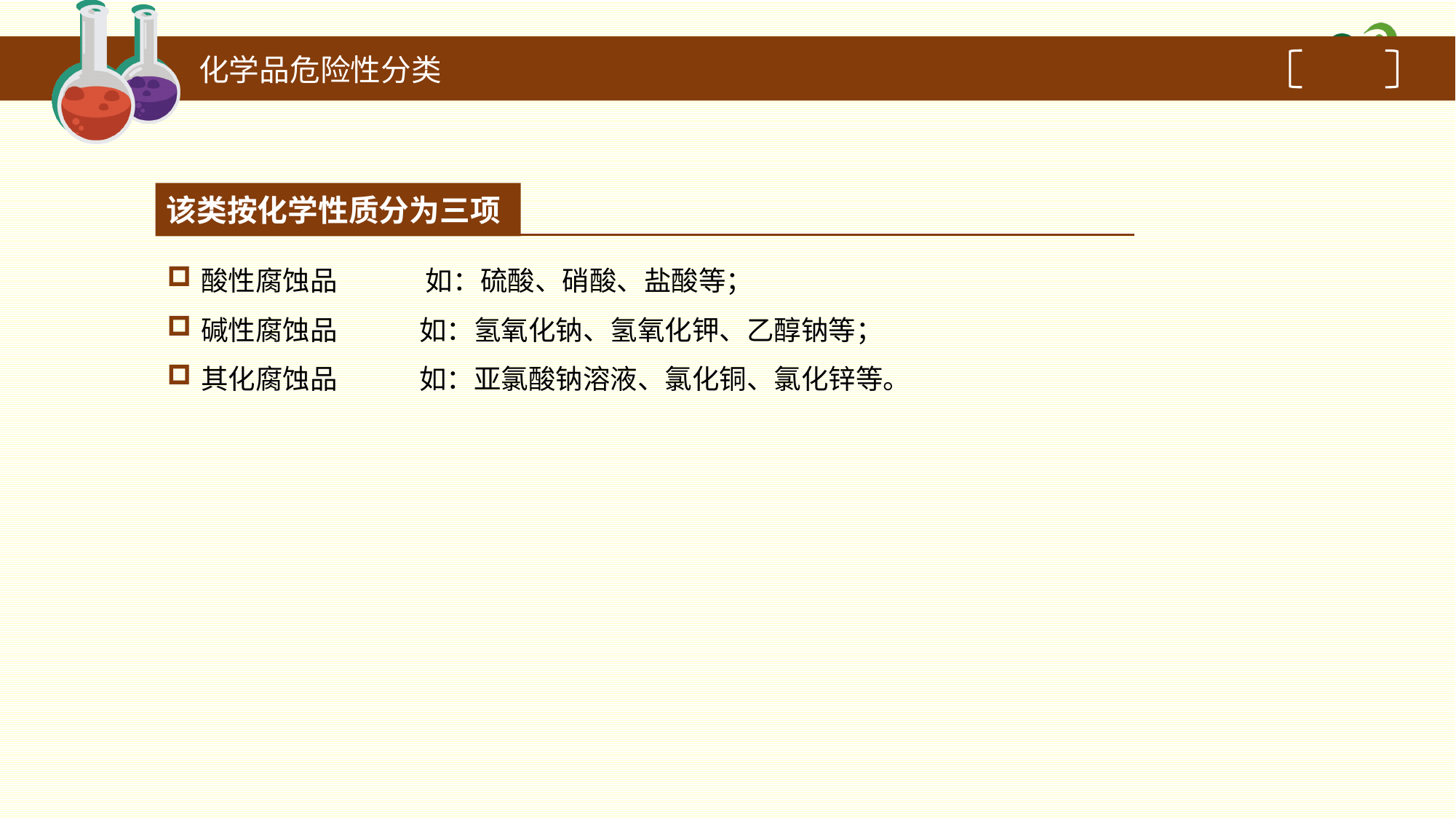

化学品危险性分类
31
该类按化学性质分为三项
酸性腐蚀品 	 如：硫酸、硝酸、盐酸等；
碱性腐蚀品  	如：氢氧化钠、氢氧化钾、乙醇钠等；
其化腐蚀品  	如：亚氯酸钠溶液、氯化铜、氯化锌等。